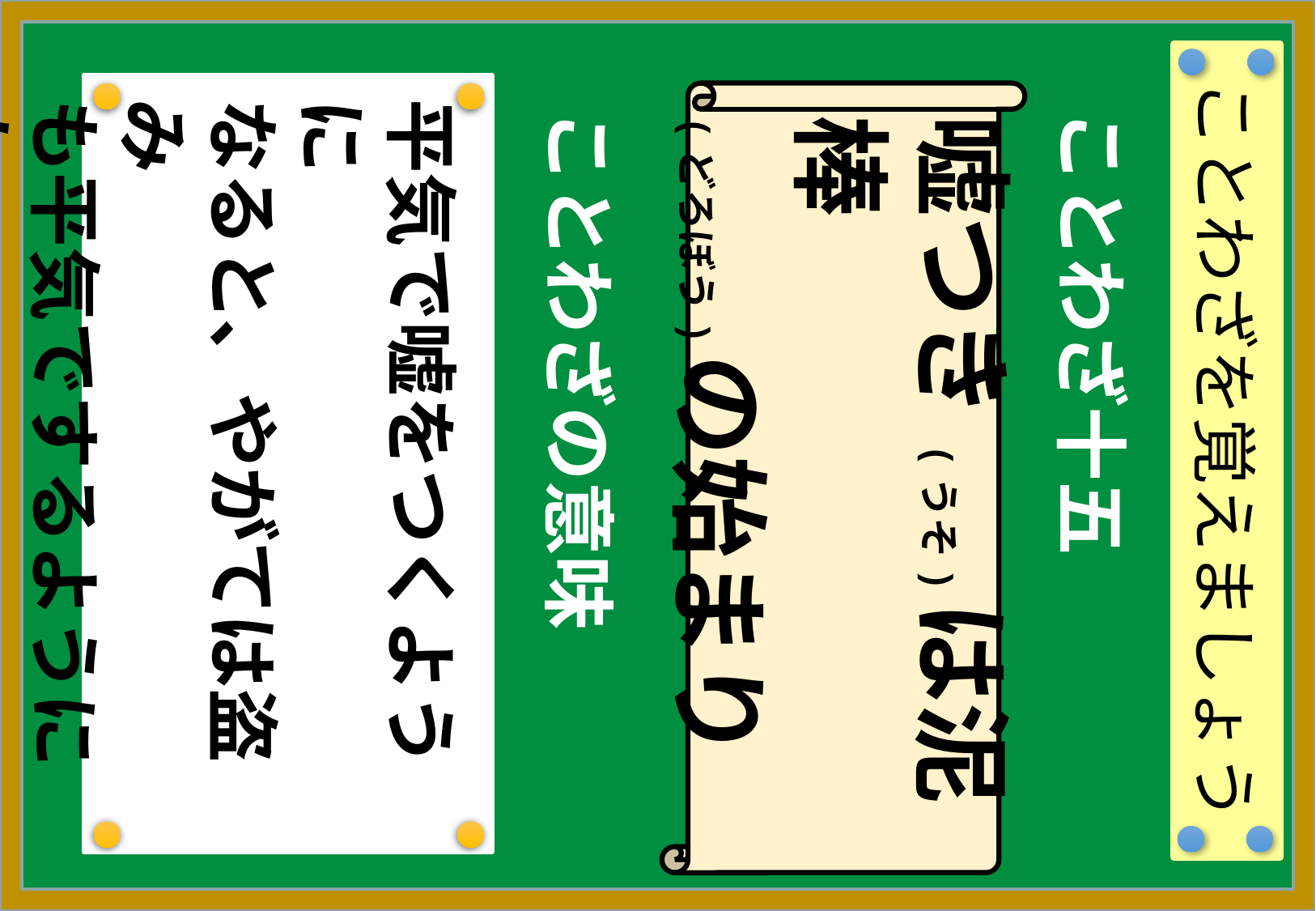

ことわざを覚えましょう

平気で嘘をつくように
なると、やがては盗み
も平気でするようにな
る。。

嘘つき(うそ)は泥棒
(どろぼう)の始まり
ことわざの意味
ことわざ十五